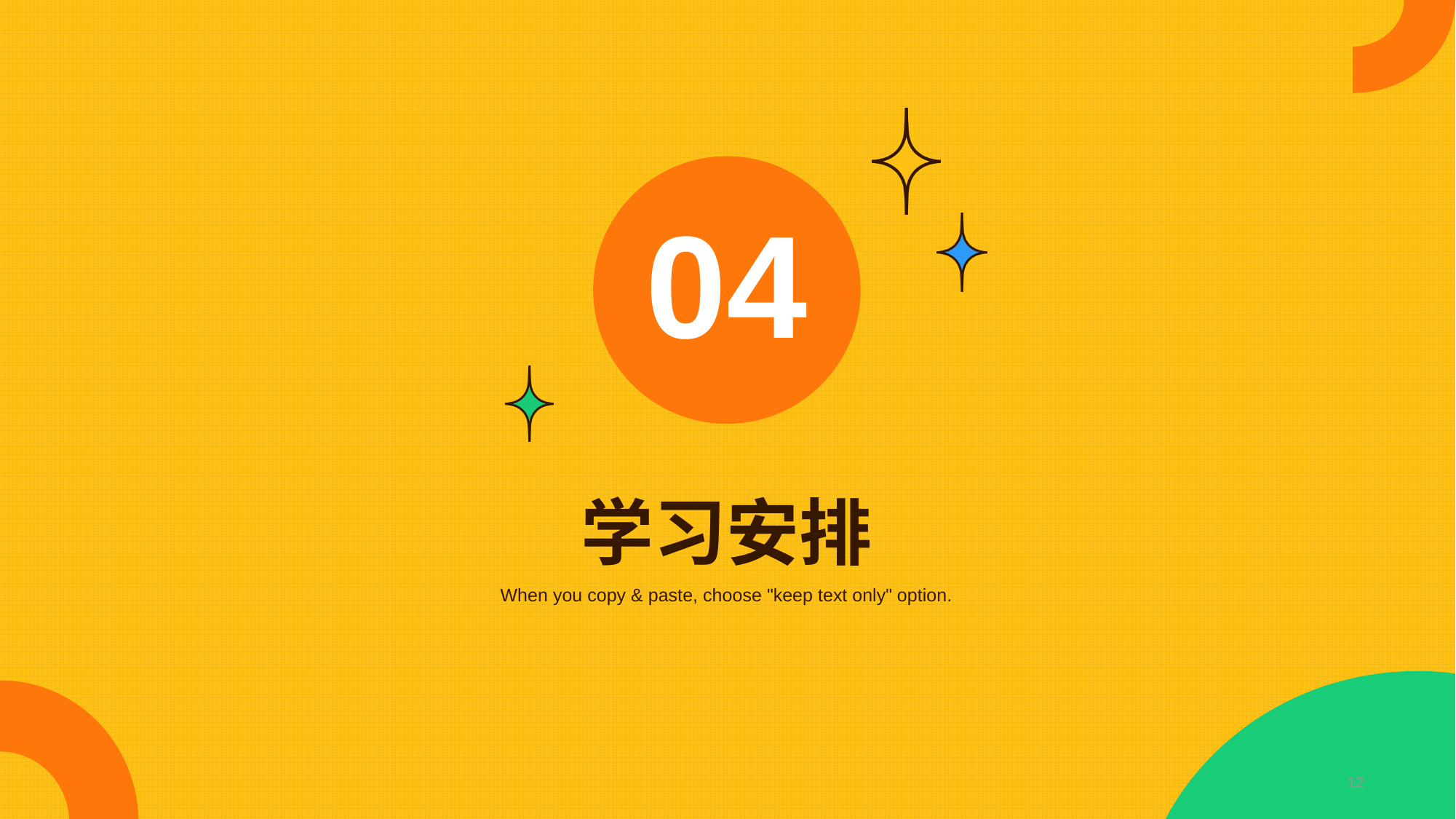

04
# 学习安排
When you copy & paste, choose "keep text only" option.
12